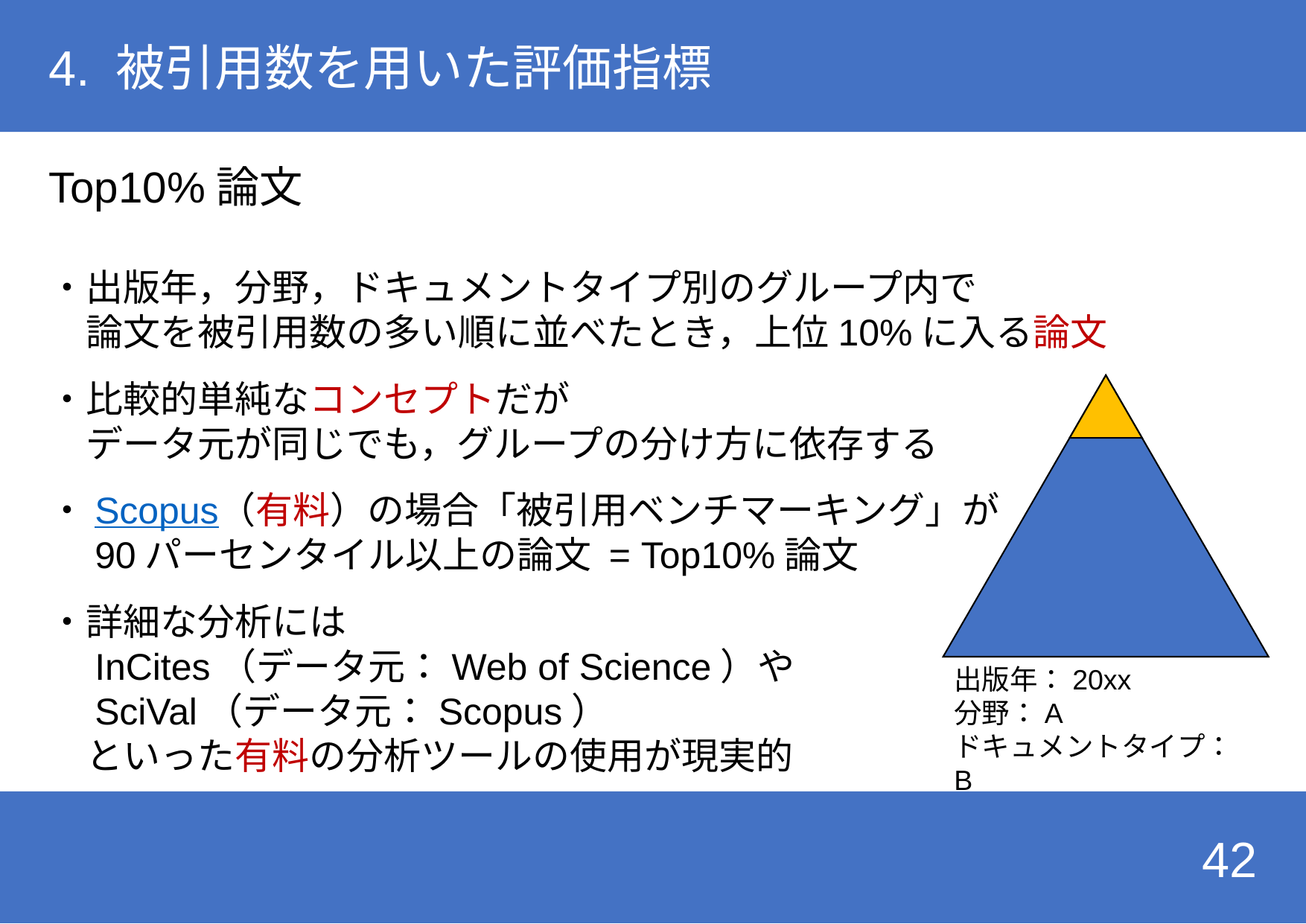

# 4. 被引用数を用いた評価指標
Top10%論文

・出版年，分野，ドキュメントタイプ別のグループ内で
　論文を被引用数の多い順に並べたとき，上位10%に入る論文

・比較的単純なコンセプトだが
　データ元が同じでも，グループの分け方に依存する

・Scopus（有料）の場合「被引用ベンチマーキング」が
　90パーセンタイル以上の論文 = Top10%論文

・詳細な分析には
　InCites（データ元：Web of Science）や
　SciVal（データ元：Scopus）
　といった有料の分析ツールの使用が現実的

出版年：20xx
分野：A
ドキュメントタイプ：B
42